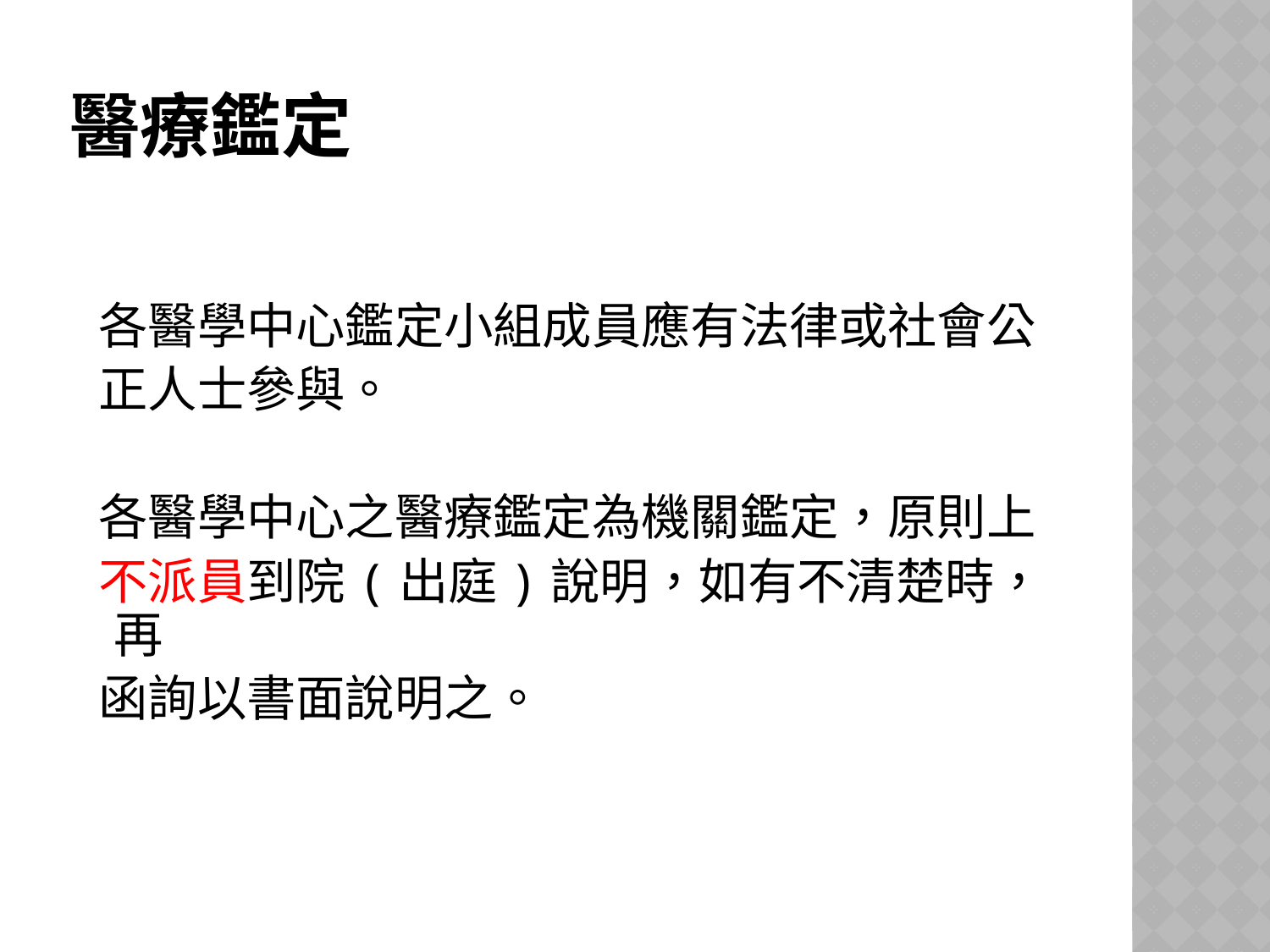

# 醫療鑑定

 各醫學中心鑑定小組成員應有法律或社會公
 正人士參與。

 各醫學中心之醫療鑑定為機關鑑定，原則上
 不派員到院(出庭)說明，如有不清楚時，再
 函詢以書面說明之。